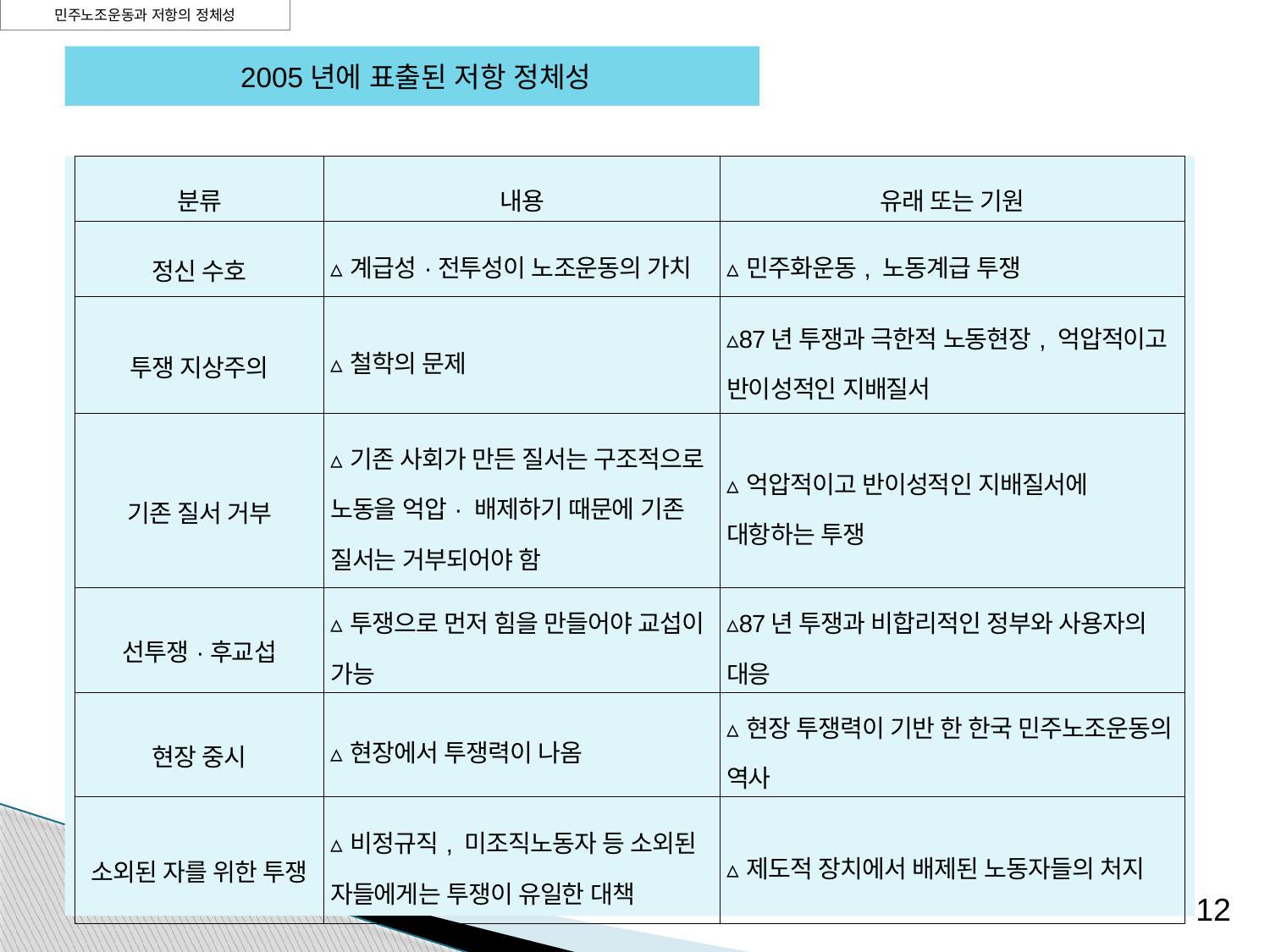

민주노조운동과 저항의 정체성
|  |  |  |
| --- | --- | --- |
| 분류 | 내용 | 유래 또는 기원 |
| 정신 수호 | ▵계급성·전투성이 노조운동의 가치 | ▵민주화운동, 노동계급 투쟁 |
| 투쟁 지상주의 | ▵철학의 문제 | ▵87년 투쟁과 극한적 노동현장, 억압적이고 반이성적인 지배질서 |
| 기존 질서 거부 | ▵기존 사회가 만든 질서는 구조적으로 노동을 억압· 배제하기 때문에 기존 질서는 거부되어야 함 | ▵억압적이고 반이성적인 지배질서에 대항하는 투쟁 |
| 선투쟁·후교섭 | ▵투쟁으로 먼저 힘을 만들어야 교섭이 가능 | ▵87년 투쟁과 비합리적인 정부와 사용자의 대응 |
| 현장 중시 | ▵현장에서 투쟁력이 나옴 | ▵현장 투쟁력이 기반 한 한국 민주노조운동의 역사 |
| 소외된 자를 위한 투쟁 | ▵비정규직, 미조직노동자 등 소외된 자들에게는 투쟁이 유일한 대책 | ▵제도적 장치에서 배제된 노동자들의 처지 |
 2005년에 표출된 저항 정체성

12